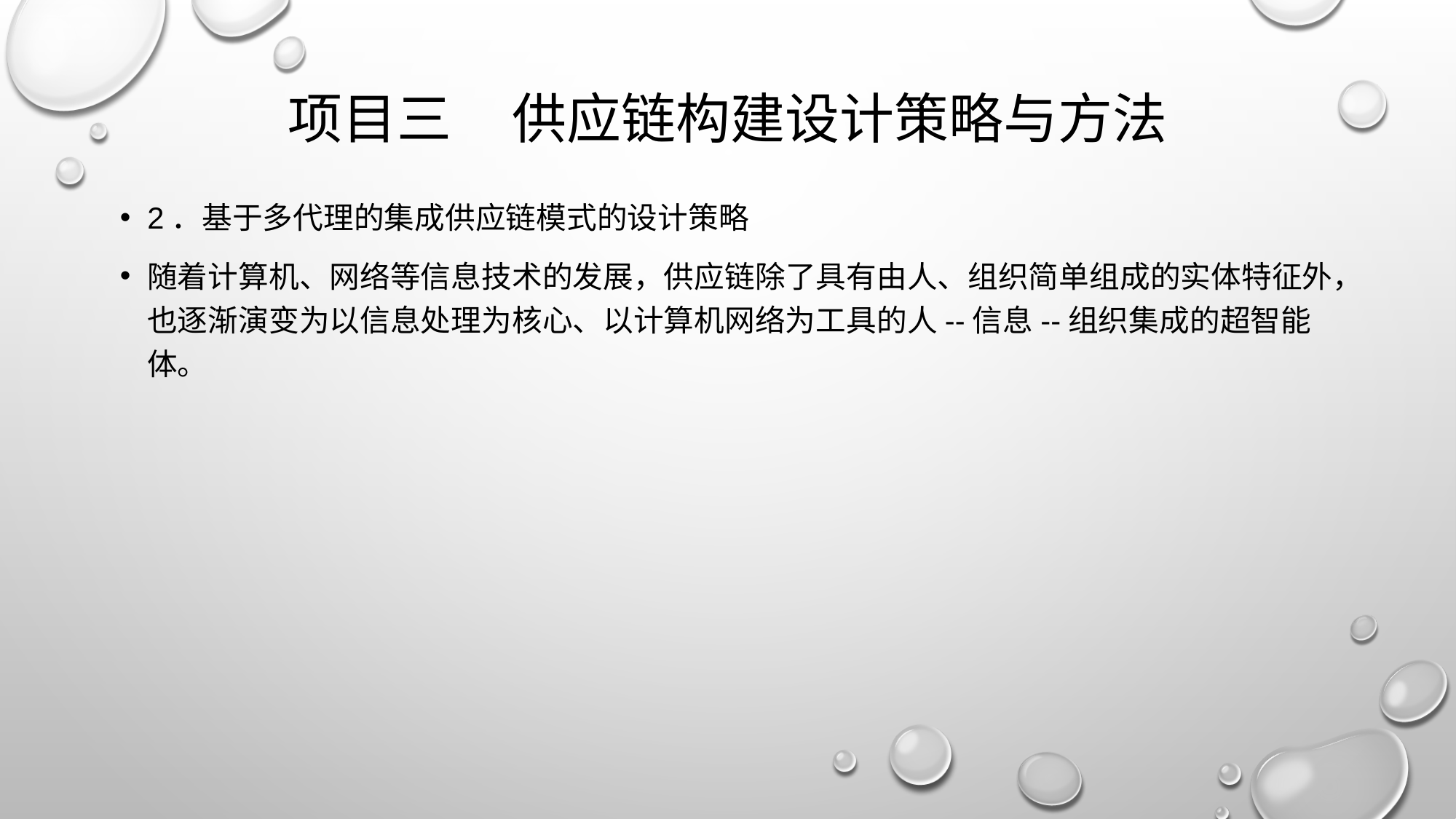

# 项目三     供应链构建设计策略与方法
2．基于多代理的集成供应链模式的设计策略
随着计算机、网络等信息技术的发展，供应链除了具有由人、组织简单组成的实体特征外，也逐渐演变为以信息处理为核心、以计算机网络为工具的人--信息--组织集成的超智能体。